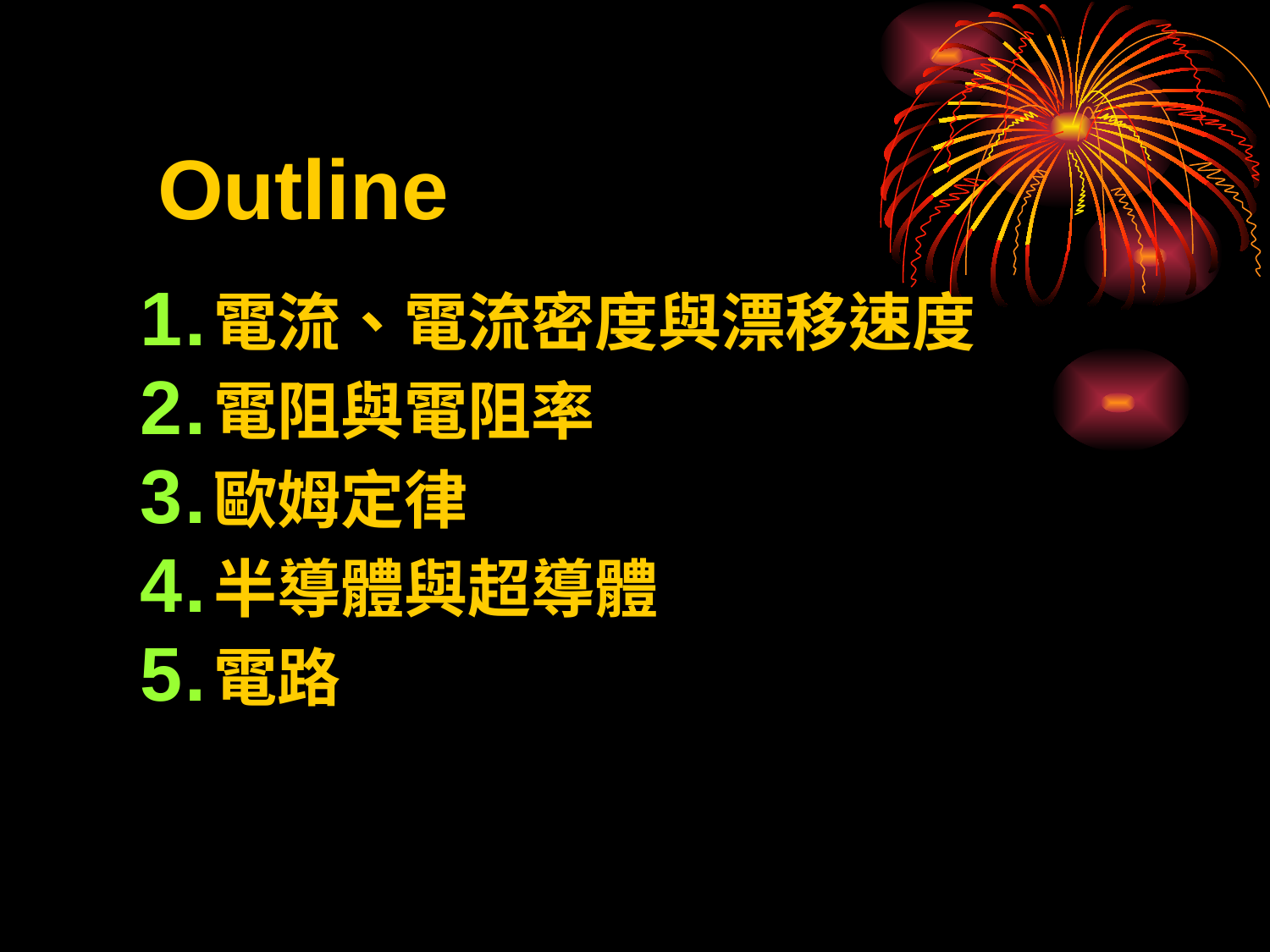

# Outline
電流、電流密度與漂移速度
電阻與電阻率
歐姆定律
半導體與超導體
電路